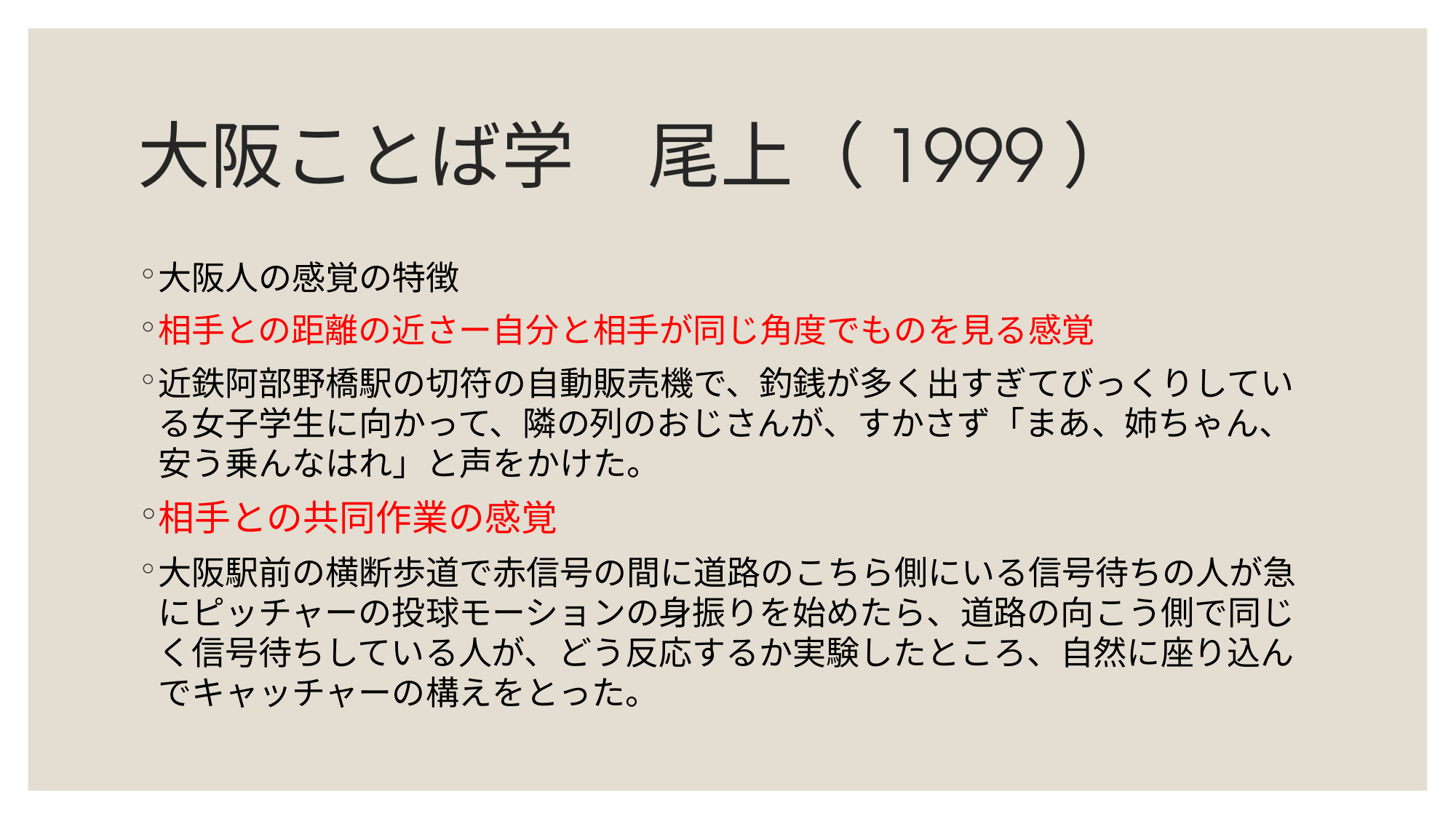

# 大阪ことば学　尾上（1999）
大阪人の感覚の特徴
相手との距離の近さー自分と相手が同じ角度でものを見る感覚
近鉄阿部野橋駅の切符の自動販売機で、釣銭が多く出すぎてびっくりしている女子学生に向かって、隣の列のおじさんが、すかさず「まあ、姉ちゃん、安う乗んなはれ」と声をかけた。
相手との共同作業の感覚
大阪駅前の横断歩道で赤信号の間に道路のこちら側にいる信号待ちの人が急にピッチャーの投球モーションの身振りを始めたら、道路の向こう側で同じく信号待ちしている人が、どう反応するか実験したところ、自然に座り込んでキャッチャーの構えをとった。